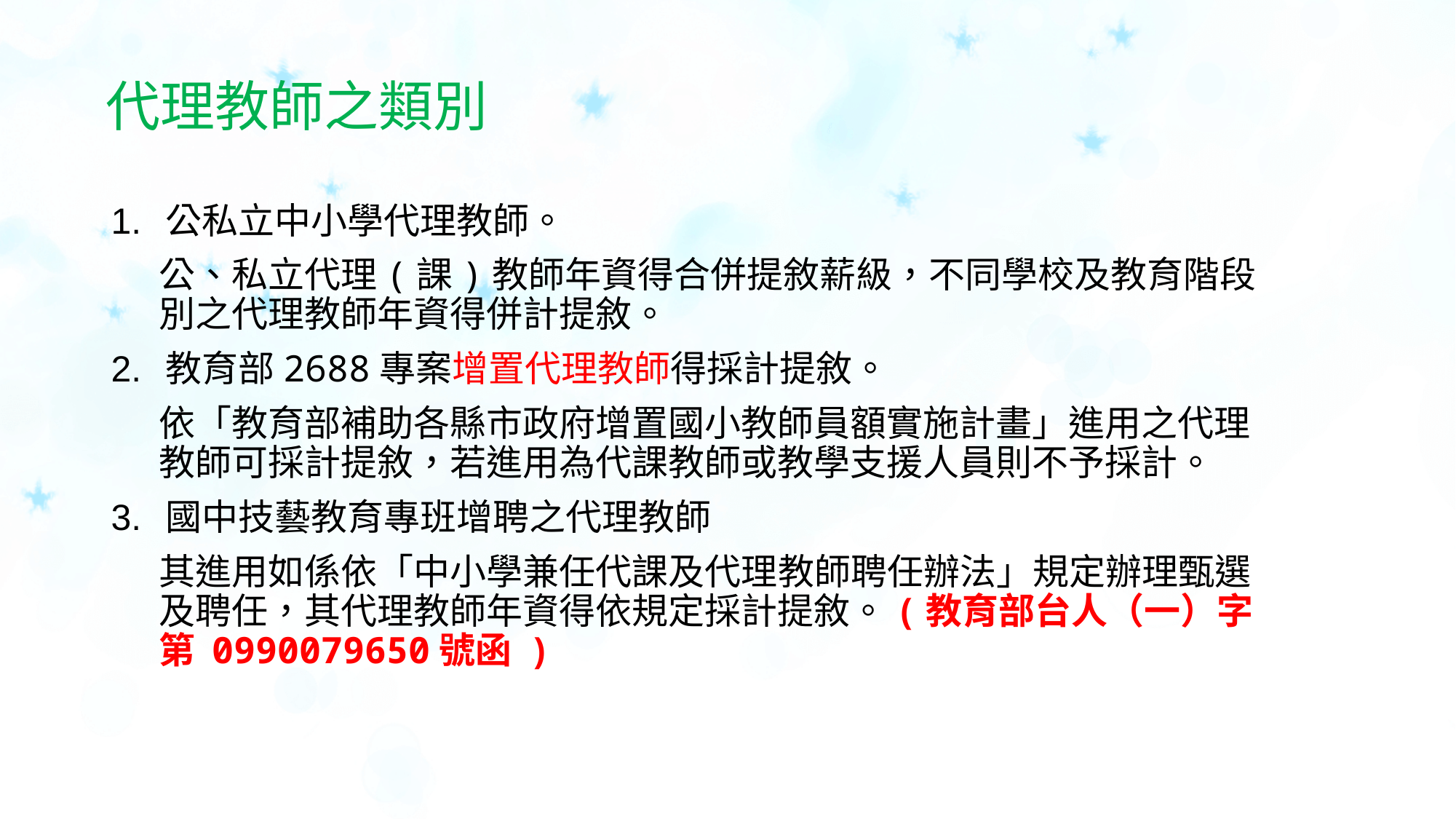

# 代理教師之類別
公私立中小學代理教師。
公、私立代理(課)教師年資得合併提敘薪級，不同學校及教育階段別之代理教師年資得併計提敘。
教育部2688專案增置代理教師得採計提敘。
依「教育部補助各縣市政府增置國小教師員額實施計畫」進用之代理教師可採計提敘，若進用為代課教師或教學支援人員則不予採計。
國中技藝教育專班增聘之代理教師
其進用如係依「中小學兼任代課及代理教師聘任辦法」規定辦理甄選及聘任，其代理教師年資得依規定採計提敘。(教育部台人（一）字第 0990079650號函 )